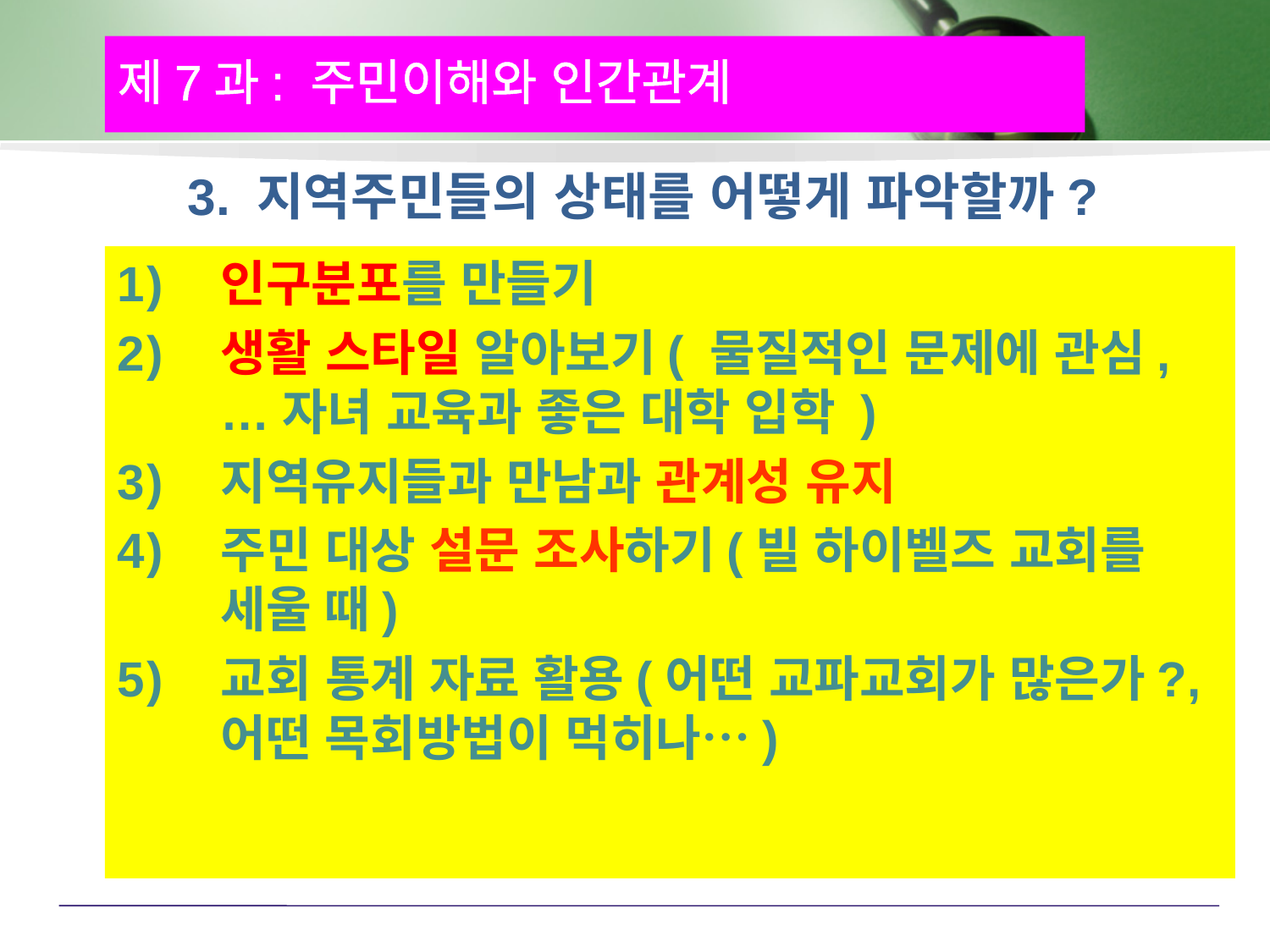

제7과: 주민이해와 인간관계
# 3. 지역주민들의 상태를 어떻게 파악할까?
인구분포를 만들기
생활 스타일 알아보기( 물질적인 문제에 관심, …자녀 교육과 좋은 대학 입학 )
지역유지들과 만남과 관계성 유지
주민 대상 설문 조사하기(빌 하이벨즈 교회를 세울 때)
교회 통계 자료 활용(어떤 교파교회가 많은가?, 어떤 목회방법이 먹히나…)